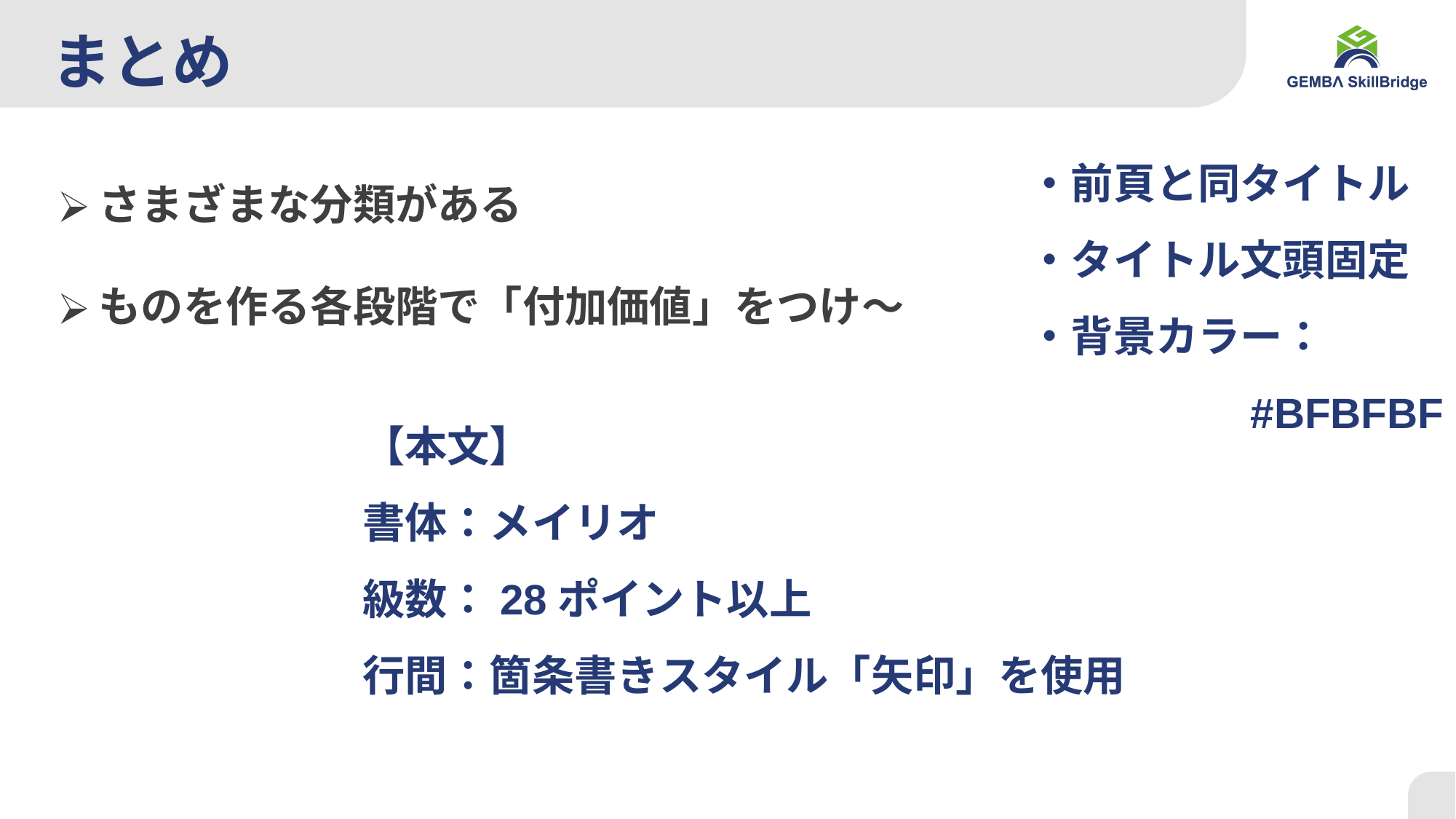

# まとめ
さまざまな分類がある
ものを作る各段階で「付加価値」をつけ～
・前頁と同タイトル
・タイトル文頭固定
・背景カラー：
　　　　　#BFBFBF
【本文】
書体：メイリオ
級数：28ポイント以上
行間：箇条書きスタイル「矢印」を使用